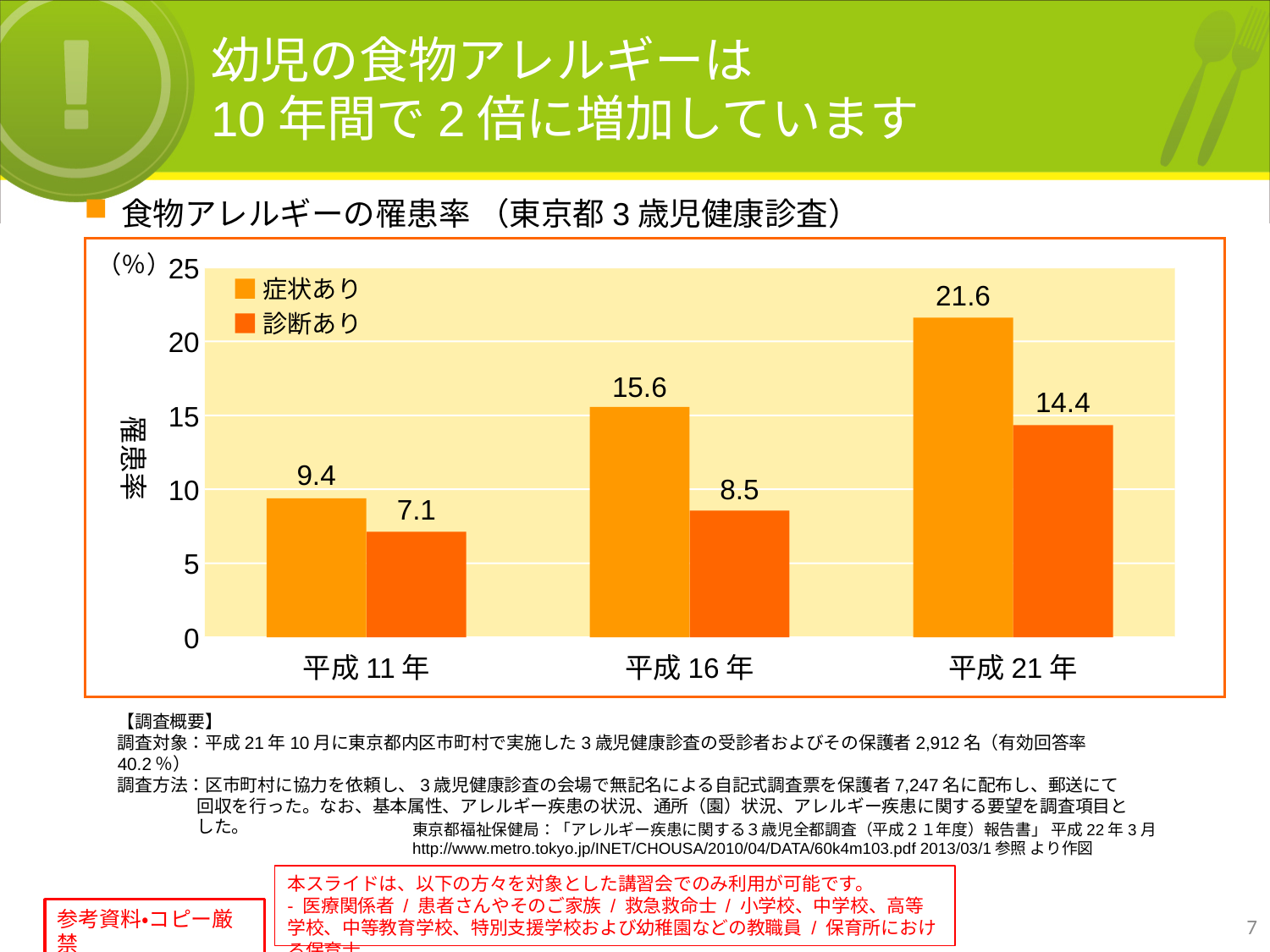

# 幼児の食物アレルギーは 10年間で2倍に増加しています
食物アレルギーの罹患率 （東京都3歳児健康診査）

（％）
25

症状あり

診断あり

21.6

20
15.6
14.4
15
罹患率

9.4
8.5
10
7.1

5
0
平成11年
平成16年
平成21年
【調査概要】
調査対象：平成21年10月に東京都内区市町村で実施した3歳児健康診査の受診者およびその保護者2,912名（有効回答率40.2％）
調査方法：区市町村に協力を依頼し、3歳児健康診査の会場で無記名による自記式調査票を保護者7,247名に配布し、郵送にて回収を行った。なお、基本属性、アレルギー疾患の状況、通所（園）状況、アレルギー疾患に関する要望を調査項目とした。
東京都福祉保健局：「アレルギー疾患に関する３歳児全都調査（平成２１年度）報告書」 平成22年3月
http://www.metro.tokyo.jp/INET/CHOUSA/2010/04/DATA/60k4m103.pdf 2013/03/1参照 より作図
7